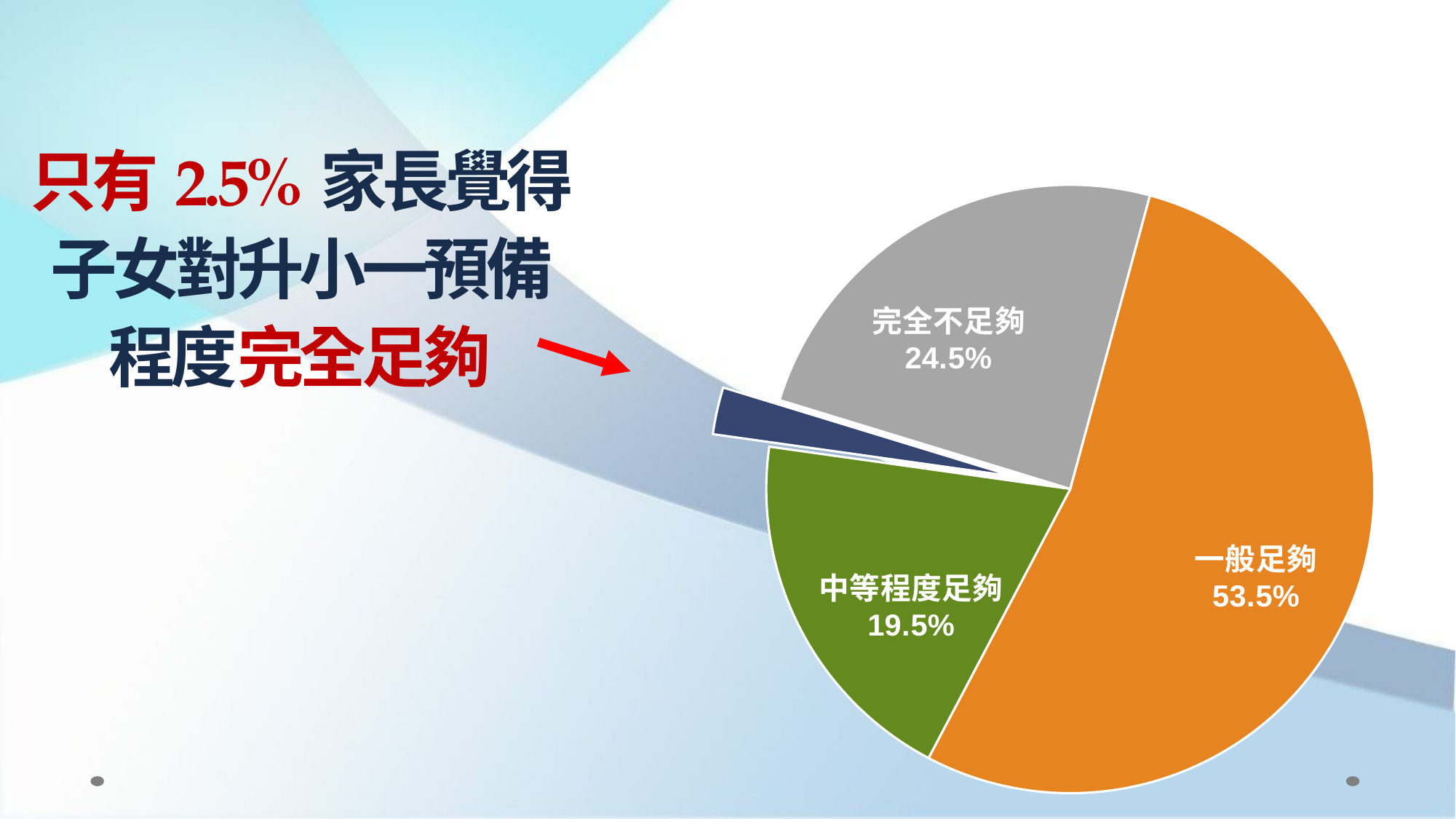

### Chart

| Category | 欄2 |
|---|---|
| 完全不足夠 | 0.245 |
| 一般足夠 | 0.535 |
| 中等程度足夠 | 0.195 |
| 完全足夠 | 0.025 |
# 只有2.5%家長覺得子女對升小一預備程度完全足夠